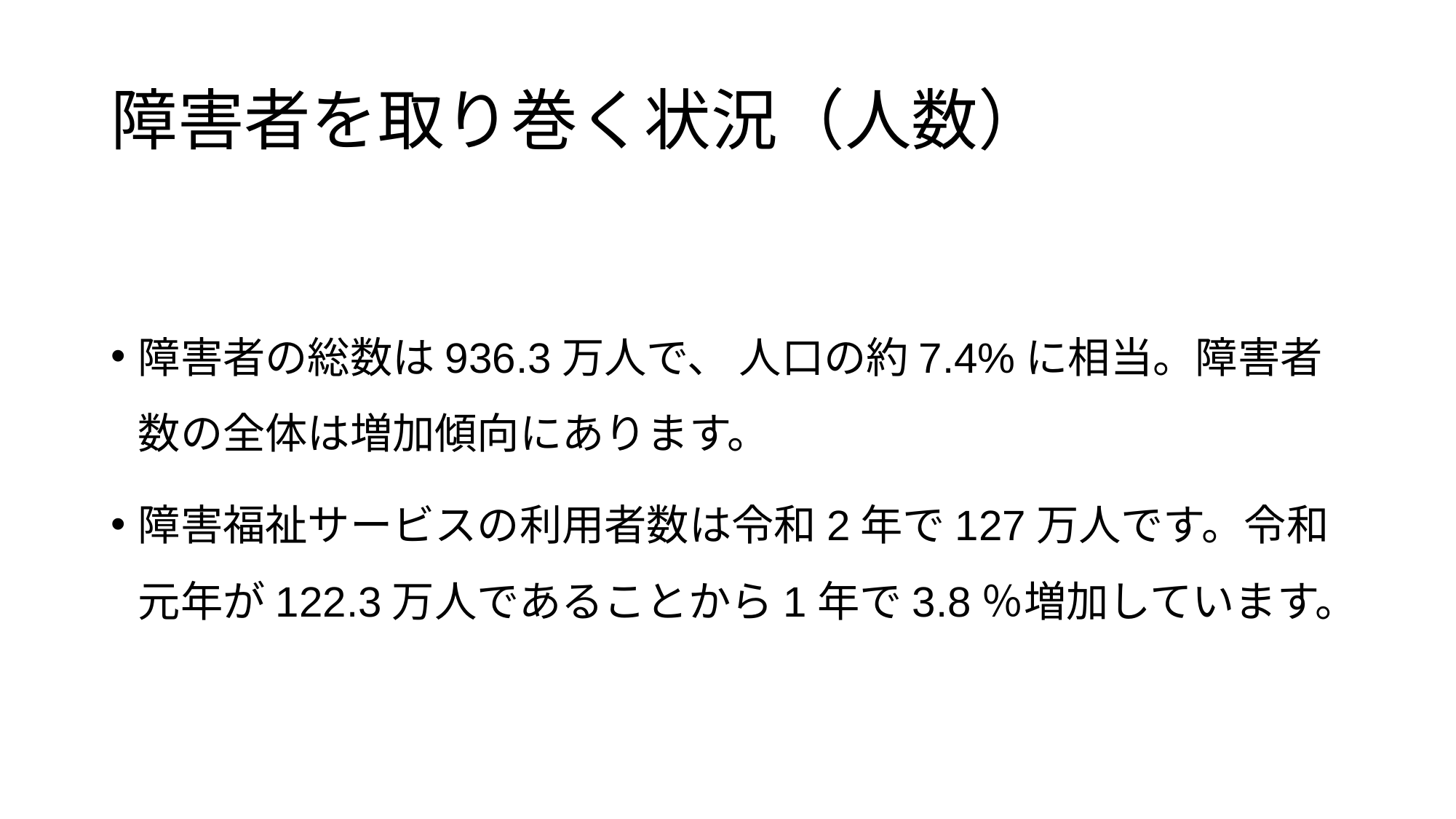

# 障害者を取り巻く状況（人数）
障害者の総数は936.3万人で、 人口の約7.4%に相当。障害者数の全体は増加傾向にあります。
障害福祉サービスの利用者数は令和2年で127万人です。令和元年が122.3万人であることから1年で3.8％増加しています。